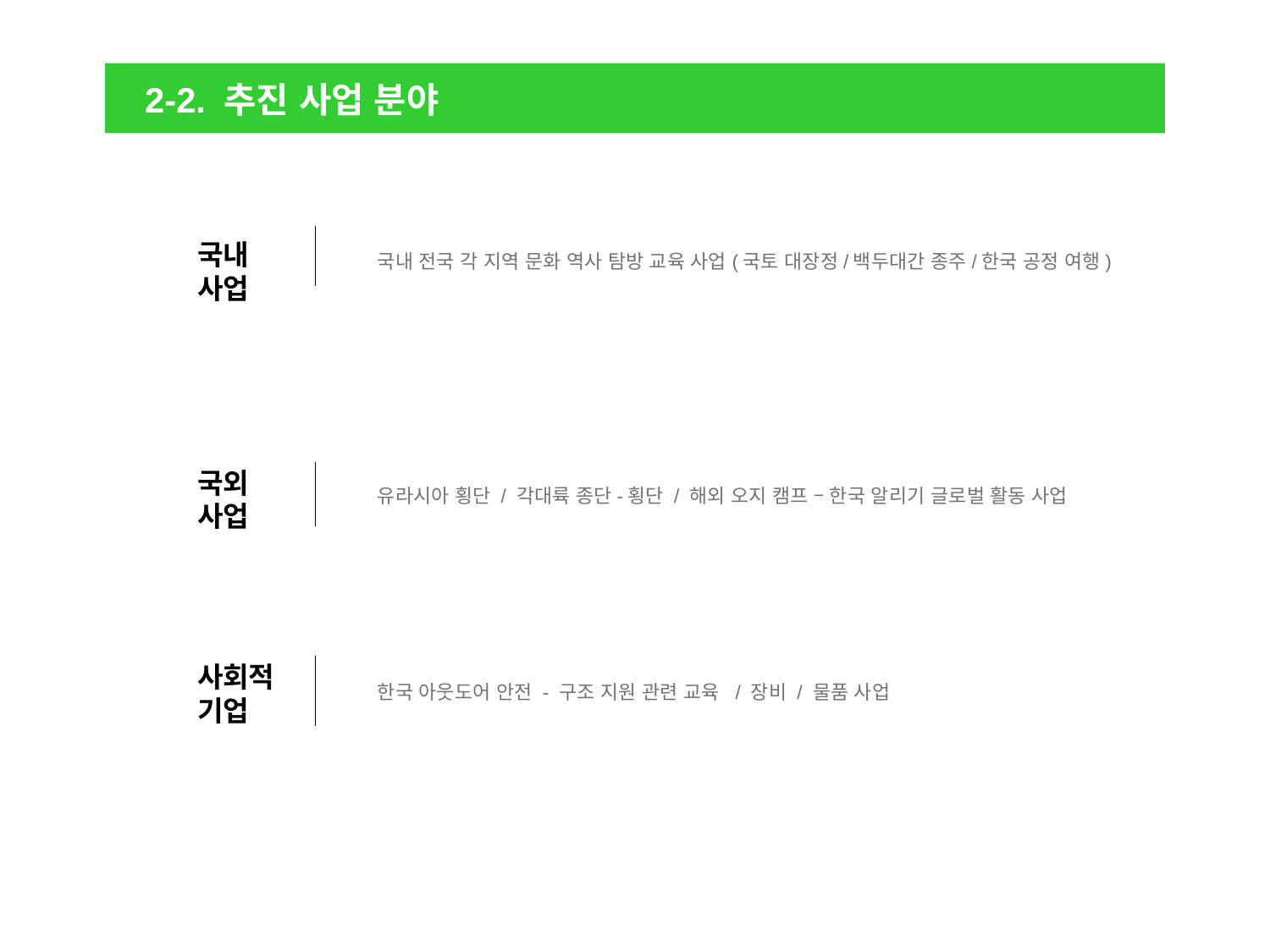

2-2. 추진 사업 분야
국내 사업
국내 전국 각 지역 문화 역사 탐방 교육 사업(국토 대장정/백두대간 종주/한국 공정 여행)
국외 사업
유라시아 횡단 / 각대륙 종단-횡단 / 해외 오지 캠프 – 한국 알리기 글로벌 활동 사업
사회적 기업
한국 아웃도어 안전 - 구조 지원 관련 교육  / 장비 / 물품 사업